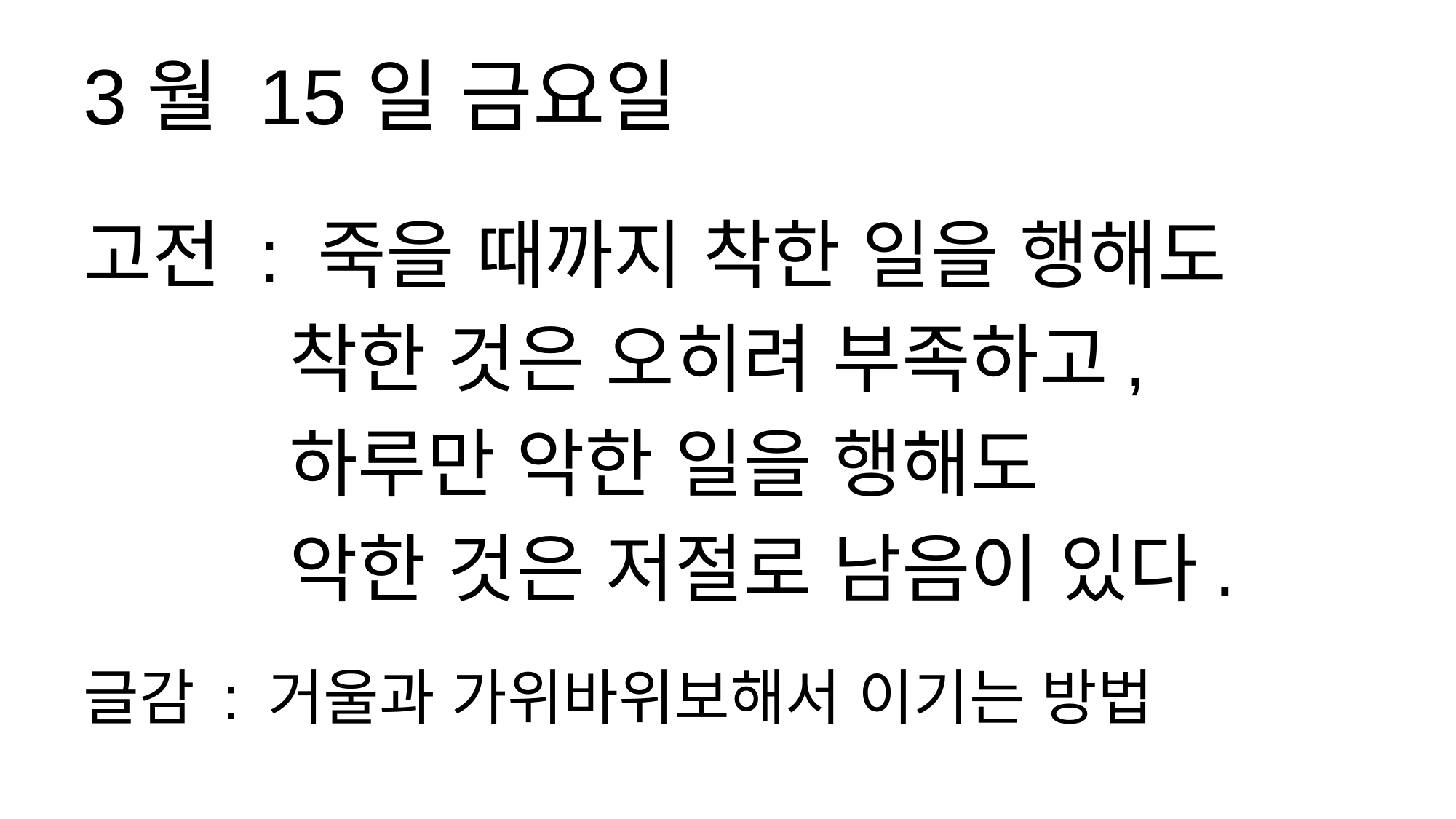

3월 15일 금요일
고전 : 죽을 때까지 착한 일을 행해도
         착한 것은 오히려 부족하고,
         하루만 악한 일을 행해도
         악한 것은 저절로 남음이 있다.
글감 : 거울과 가위바위보해서 이기는 방법